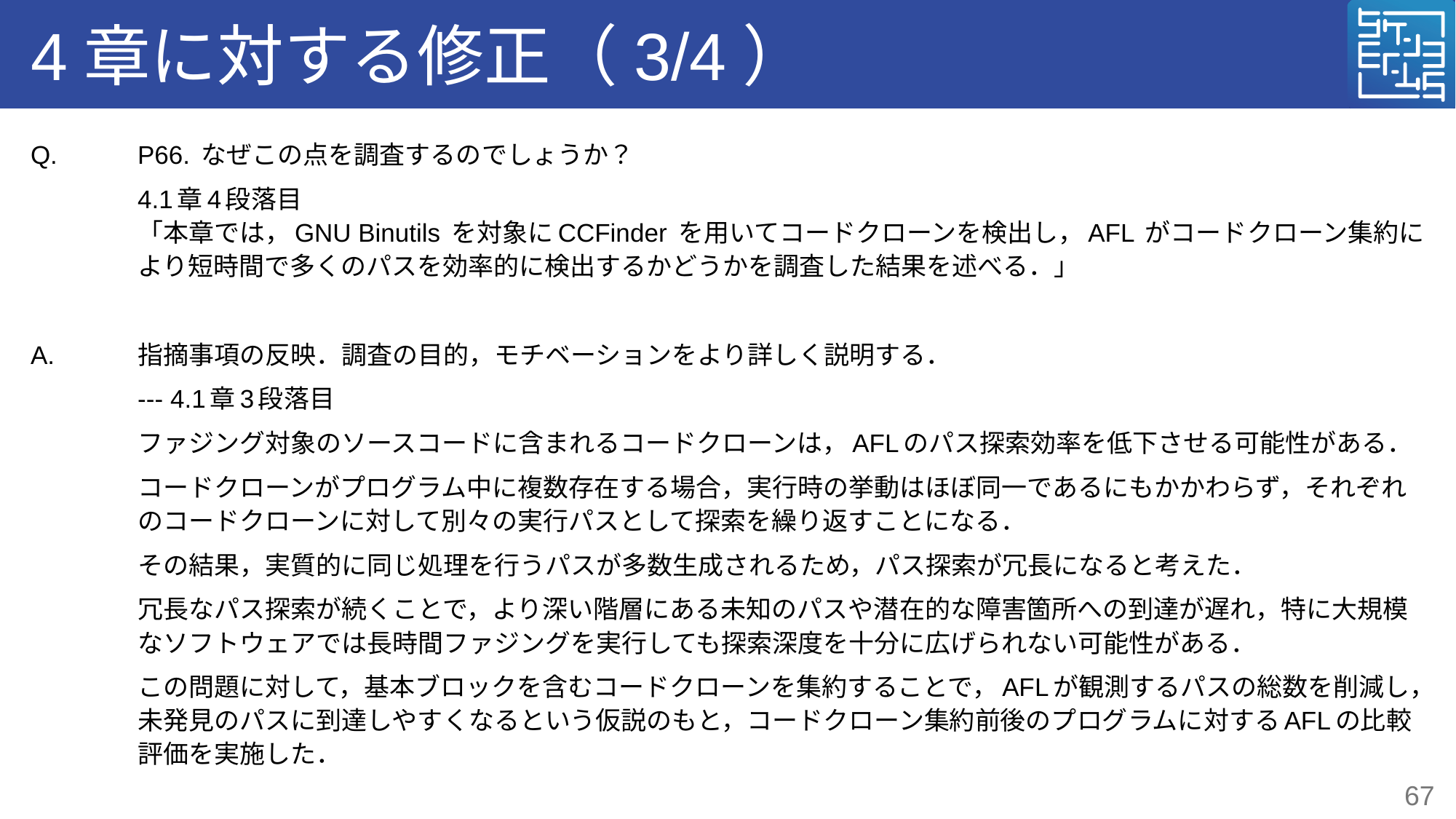

# 4章に対する修正（3/4）
Q.	P66. なぜこの点を調査するのでしょうか？
	4.1章4段落目
「本章では，GNU Binutils を対象にCCFinder を用いてコードクローンを検出し，AFL がコードクローン集約により短時間で多くのパスを効率的に検出するかどうかを調査した結果を述べる．」

A.	指摘事項の反映．調査の目的，モチベーションをより詳しく説明する．
	--- 4.1章3段落目
	ファジング対象のソースコードに含まれるコードクローンは，AFLのパス探索効率を低下させる可能性がある．
	コードクローンがプログラム中に複数存在する場合，実行時の挙動はほぼ同一であるにもかかわらず，それぞれのコードクローンに対して別々の実行パスとして探索を繰り返すことになる．
	その結果，実質的に同じ処理を行うパスが多数生成されるため，パス探索が冗長になると考えた．
	冗長なパス探索が続くことで，より深い階層にある未知のパスや潜在的な障害箇所への到達が遅れ，特に大規模なソフトウェアでは長時間ファジングを実行しても探索深度を十分に広げられない可能性がある．
	この問題に対して，基本ブロックを含むコードクローンを集約することで，AFLが観測するパスの総数を削減し，未発見のパスに到達しやすくなるという仮説のもと，コードクローン集約前後のプログラムに対するAFLの比較評価を実施した．

67